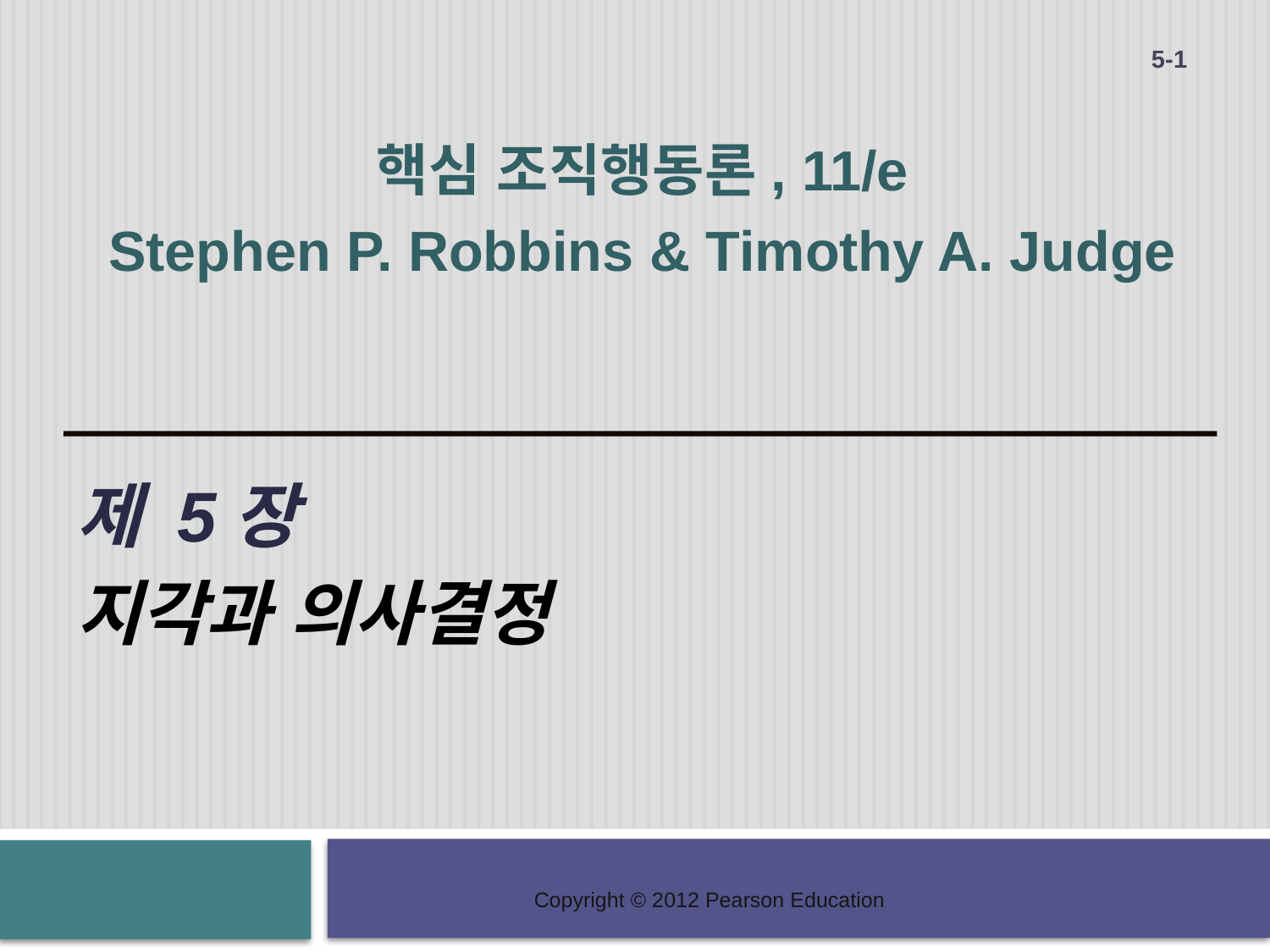

5-1
핵심 조직행동론, 11/e
Stephen P. Robbins & Timothy A. Judge

제 5장
지각과 의사결정